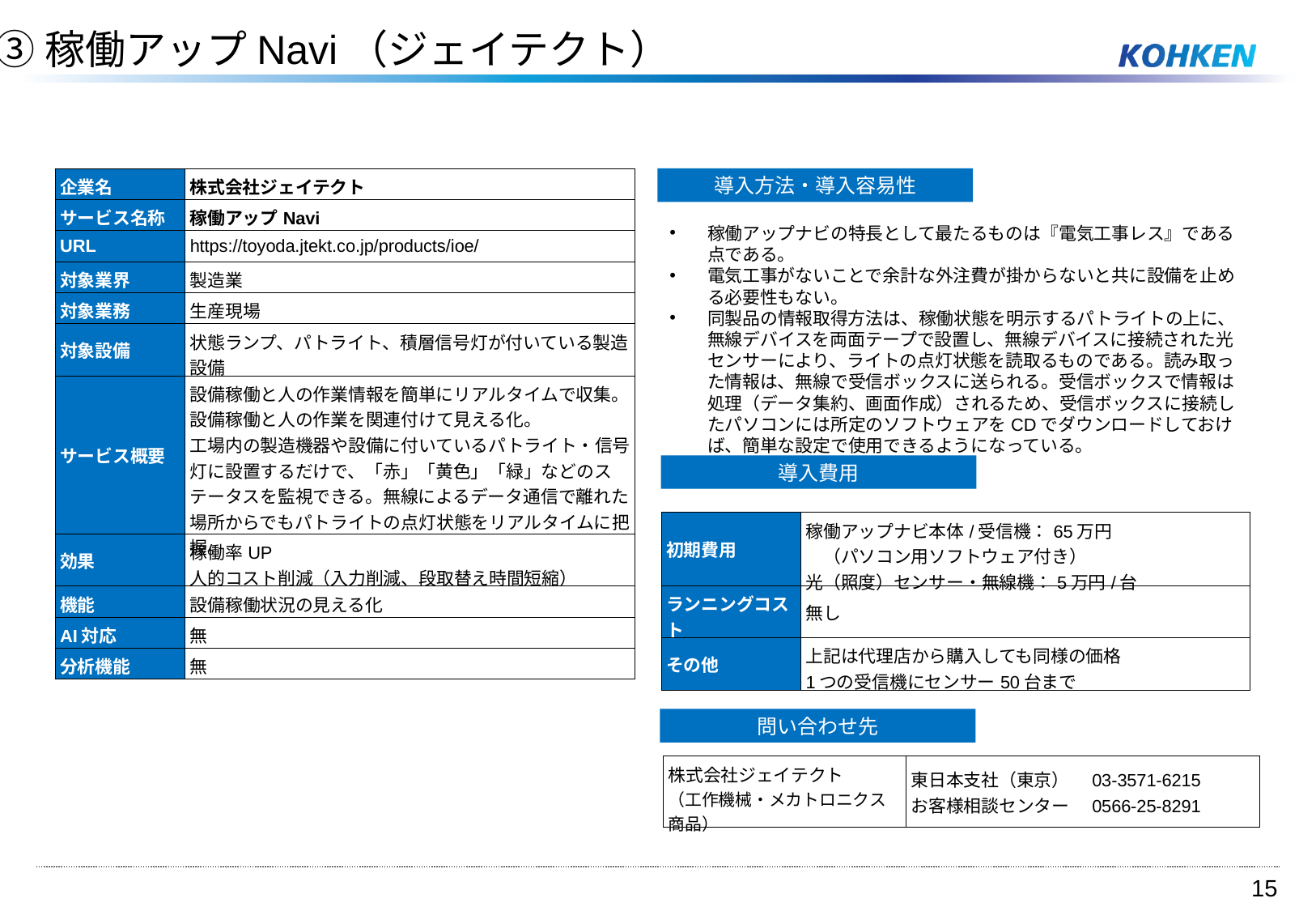

③稼働アップNavi（ジェイテクト）
| 企業名 | 株式会社ジェイテクト |
| --- | --- |
| サービス名称 | 稼働アップNavi |
| URL | https://toyoda.jtekt.co.jp/products/ioe/ |
| 対象業界 | 製造業 |
| 対象業務 | 生産現場 |
| 対象設備 | 状態ランプ、パトライト、積層信号灯が付いている製造設備 |
| サービス概要 | 設備稼働と人の作業情報を簡単にリアルタイムで収集。設備稼働と人の作業を関連付けて見える化。 工場内の製造機器や設備に付いているパトライト・信号灯に設置するだけで、「赤」「黄色」「緑」などのステータスを監視できる。無線によるデータ通信で離れた場所からでもパトライトの点灯状態をリアルタイムに把握。 |
| 効果 | 稼働率UP 人的コスト削減（入力削減、段取替え時間短縮） |
| 機能 | 設備稼働状況の見える化 |
| AI対応 | 無 |
| 分析機能 | 無 |
導入方法・導入容易性
稼働アップナビの特長として最たるものは『電気工事レス』である点である。
電気工事がないことで余計な外注費が掛からないと共に設備を止める必要性もない。
同製品の情報取得方法は、稼働状態を明示するパトライトの上に、無線デバイスを両面テープで設置し、無線デバイスに接続された光センサーにより、ライトの点灯状態を読取るものである。読み取った情報は、無線で受信ボックスに送られる。受信ボックスで情報は処理（データ集約、画面作成）されるため、受信ボックスに接続したパソコンには所定のソフトウェアをCDでダウンロードしておけば、簡単な設定で使用できるようになっている。
導入費用
| 初期費用 | 稼働アップナビ本体/受信機：65万円 　（パソコン用ソフトウェア付き） 光（照度）センサー・無線機：5万円/台 |
| --- | --- |
| ランニングコスト | 無し |
| その他 | 上記は代理店から購入しても同様の価格 1つの受信機にセンサー50台まで |
問い合わせ先
| 株式会社ジェイテクト （工作機械・メカトロニクス商品） | 東日本支社（東京）　03-3571-6215 お客様相談センター　0566-25-8291 |
| --- | --- |